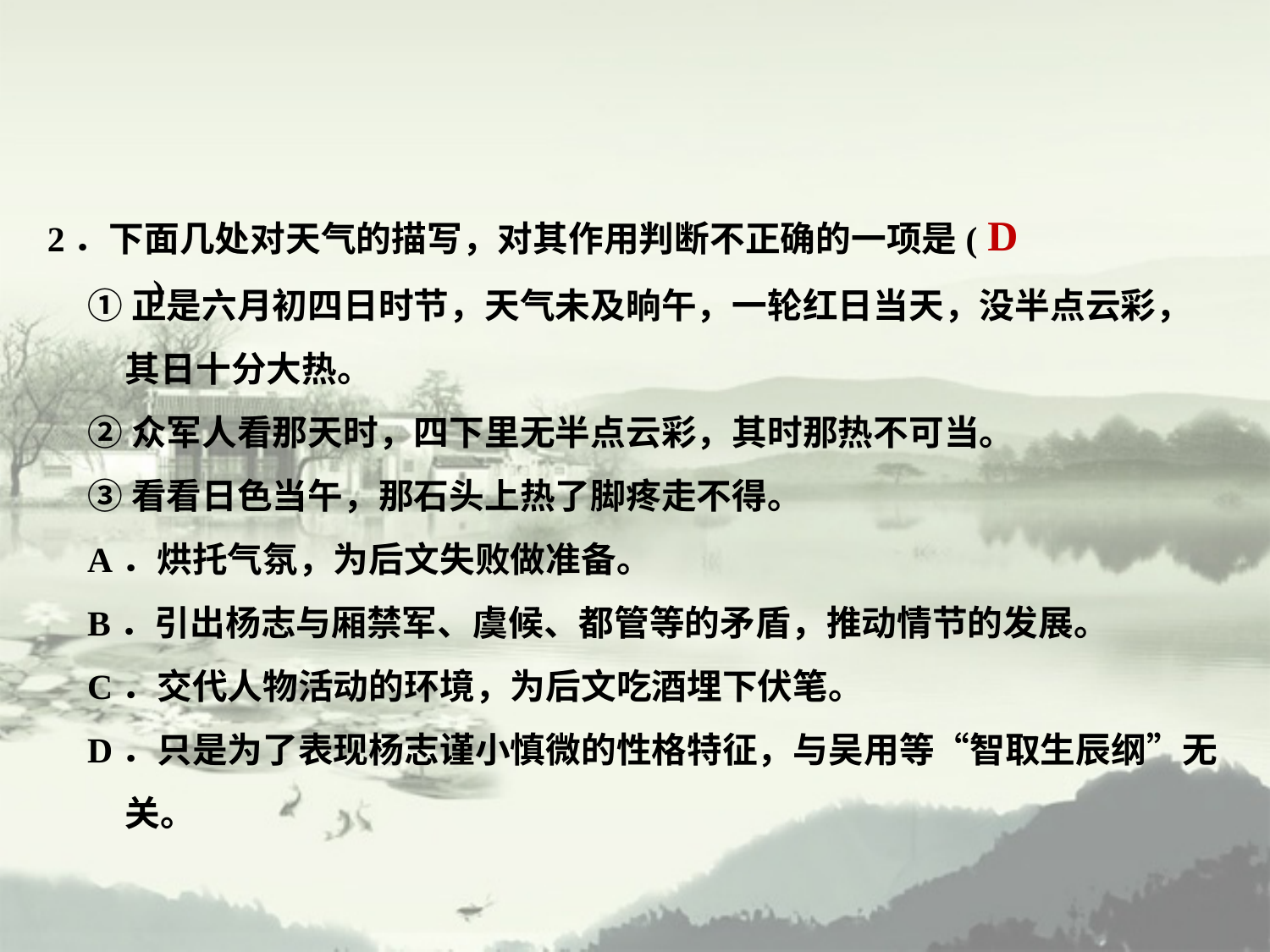

2．下面几处对天气的描写，对其作用判断不正确的一项是(　　)
D
①正是六月初四日时节，天气未及晌午，一轮红日当天，没半点云彩，其日十分大热。
②众军人看那天时，四下里无半点云彩，其时那热不可当。
③看看日色当午，那石头上热了脚疼走不得。
A．烘托气氛，为后文失败做准备。
B．引出杨志与厢禁军、虞候、都管等的矛盾，推动情节的发展。
C．交代人物活动的环境，为后文吃酒埋下伏笔。
D．只是为了表现杨志谨小慎微的性格特征，与吴用等“智取生辰纲”无关。